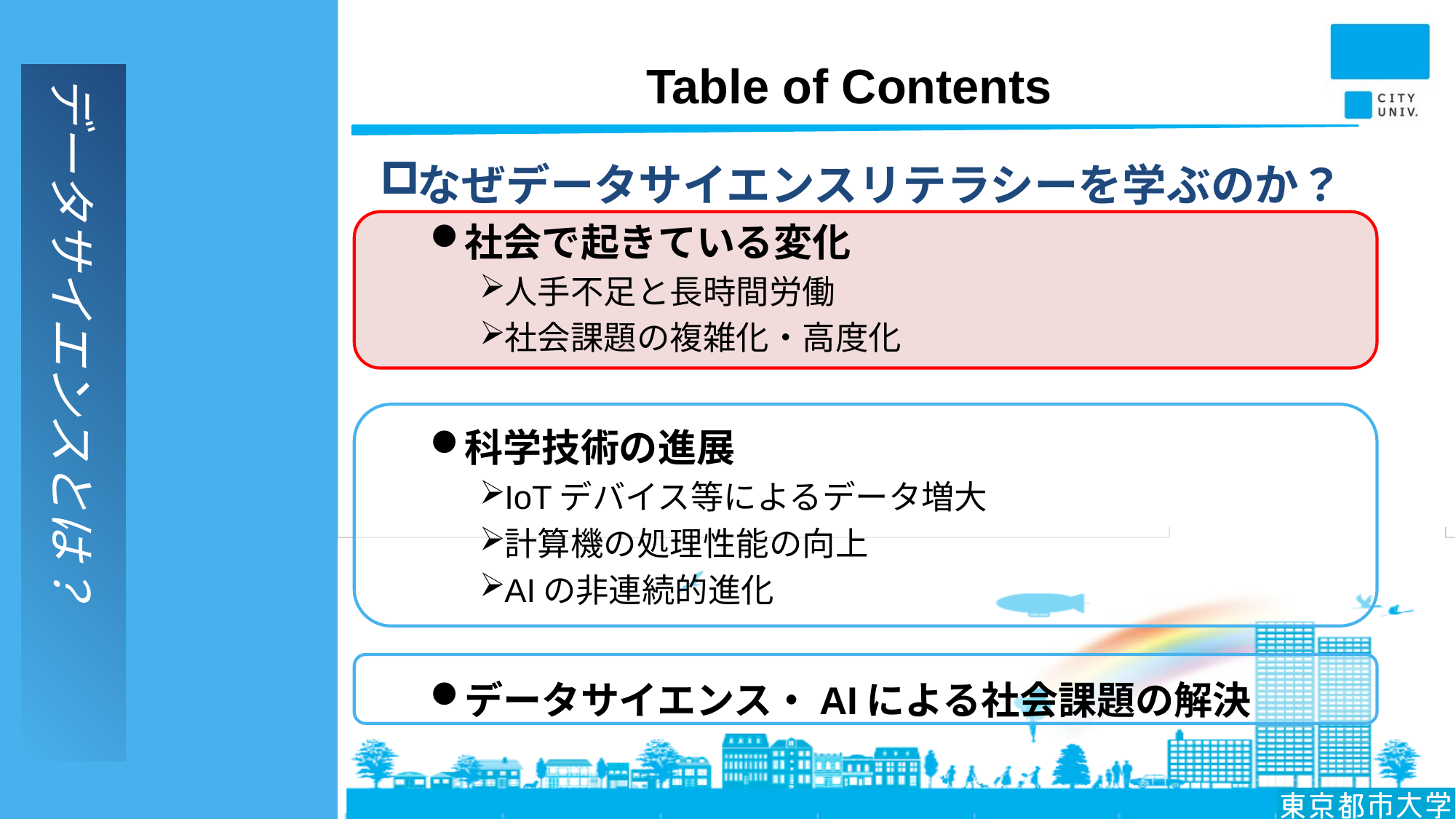

# Table of Contents
なぜデータサイエンスリテラシーを学ぶのか？
社会で起きている変化
人手不足と長時間労働
社会課題の複雑化・高度化

科学技術の進展
IoTデバイス等によるデータ増大
計算機の処理性能の向上
AIの非連続的進化

データサイエンス・AIによる社会課題の解決

データサイエンスとは？